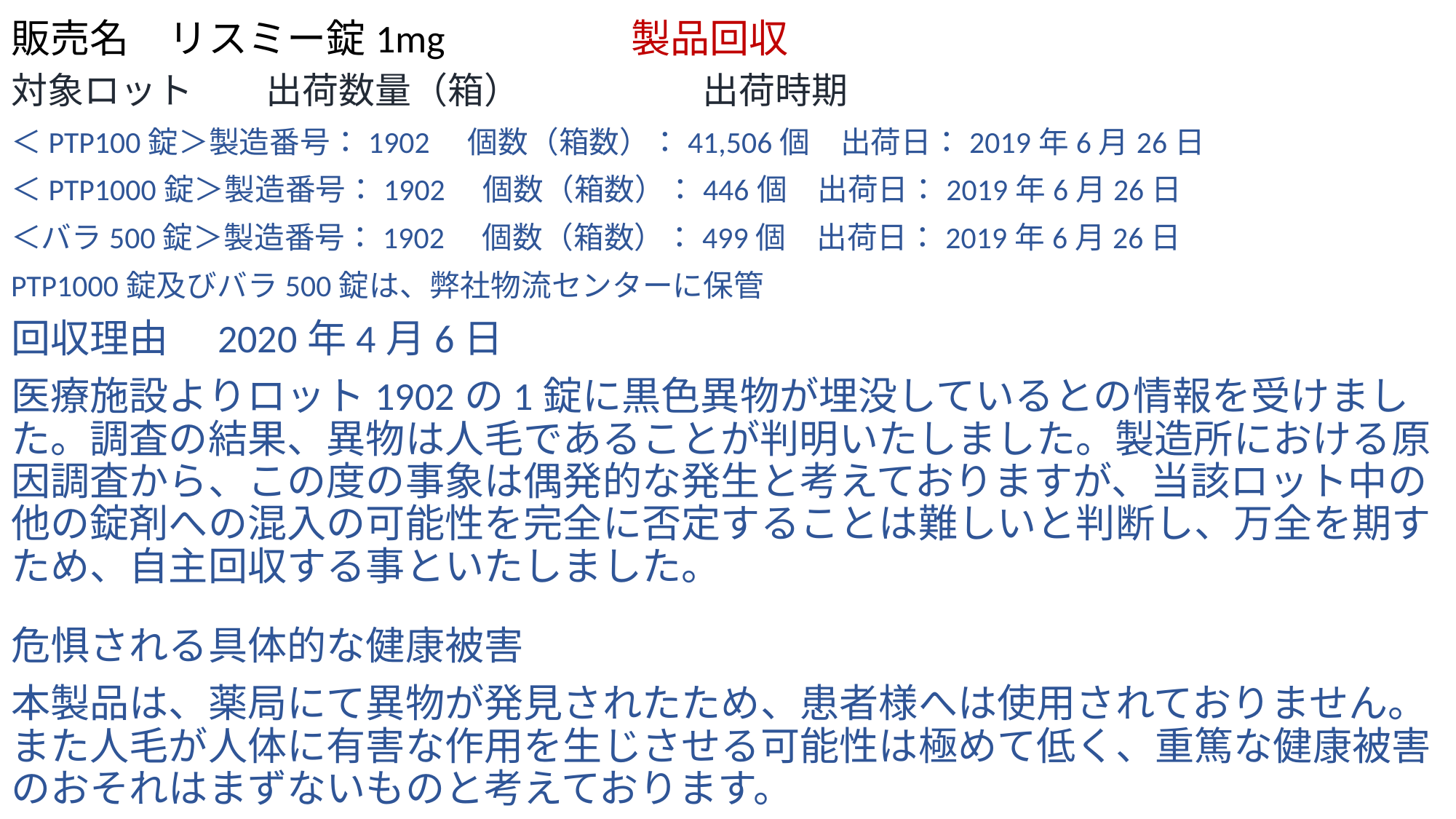

# 販売名　リスミー錠1mg 　　　　 製品回収
対象ロット　　出荷数量（箱）　　　　　出荷時期
＜PTP100錠＞製造番号：1902　個数（箱数）：41,506個　出荷日：2019年6月26日
＜PTP1000錠＞製造番号：1902　個数（箱数）：446個　出荷日：2019年6月26日
＜バラ500錠＞製造番号：1902　個数（箱数）：499個　出荷日：2019年6月26日
PTP1000錠及びバラ500錠は、弊社物流センターに保管
回収理由　2020年4月6日
医療施設よりロット1902の1錠に黒色異物が埋没しているとの情報を受けました。調査の結果、異物は人毛であることが判明いたしました。製造所における原因調査から、この度の事象は偶発的な発生と考えておりますが、当該ロット中の他の錠剤への混入の可能性を完全に否定することは難しいと判断し、万全を期すため、自主回収する事といたしました。

危惧される具体的な健康被害
本製品は、薬局にて異物が発見されたため、患者様へは使用されておりません。また人毛が人体に有害な作用を生じさせる可能性は極めて低く、重篤な健康被害のおそれはまずないものと考えております。